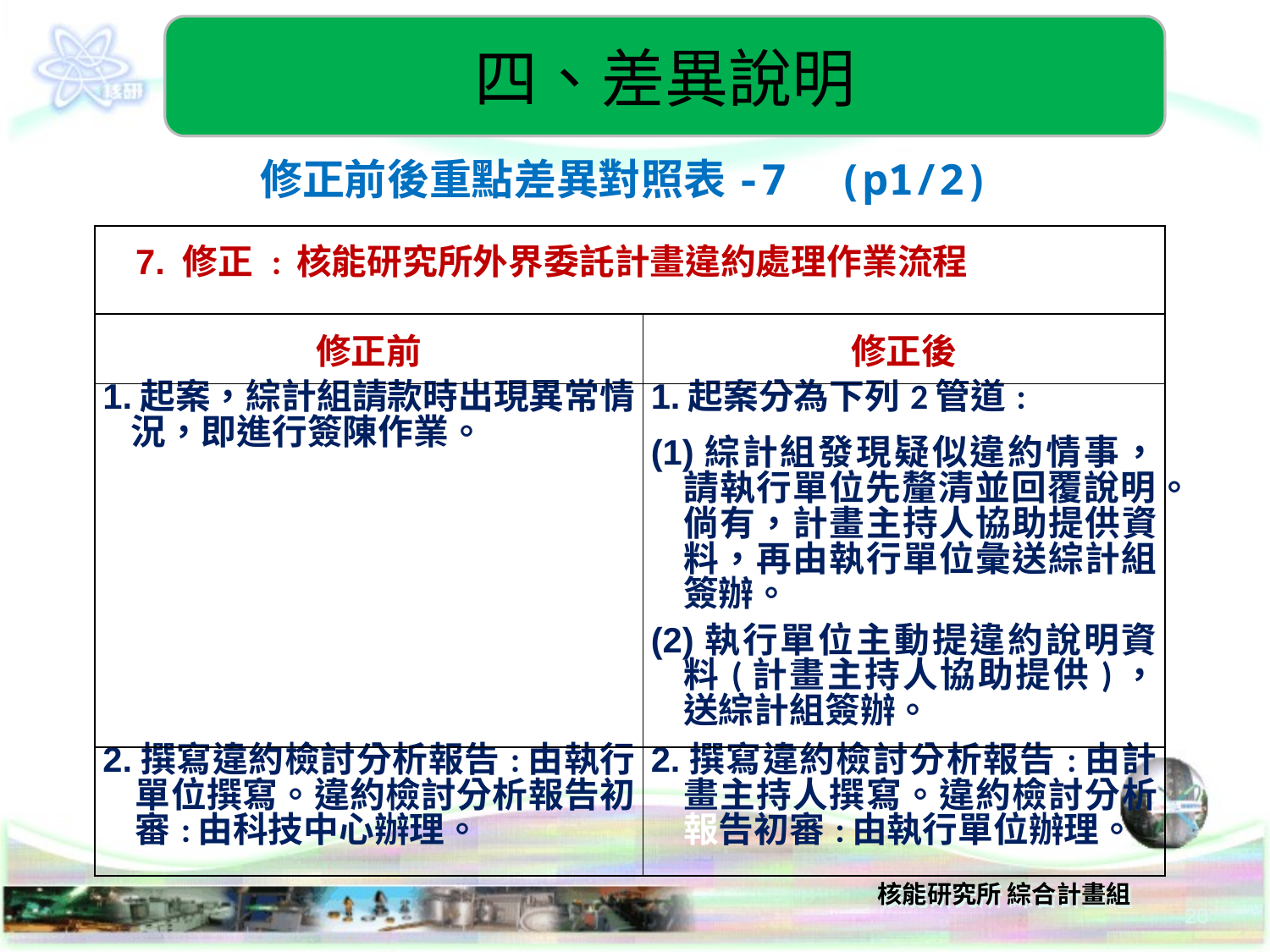

四、差異說明
修正前後重點差異對照表-7  (p1/2)
| 7. 修正 : 核能研究所外界委託計畫違約處理作業流程 |  |
| --- | --- |
| 修正前 | 修正後 |
| 1.起案，綜計組請款時出現異常情況，即進行簽陳作業。 | 1.起案分為下列2管道: (1)綜計組發現疑似違約情事，請執行單位先釐清並回覆說明。倘有，計畫主持人協助提供資料，再由執行單位彙送綜計組簽辦。 (2)執行單位主動提違約說明資料(計畫主持人協助提供)，送綜計組簽辦。 |
| 2.撰寫違約檢討分析報告:由執行單位撰寫。違約檢討分析報告初審:由科技中心辦理。 | 2.撰寫違約檢討分析報告:由計畫主持人撰寫。違約檢討分析報告初審:由執行單位辦理。 |
20